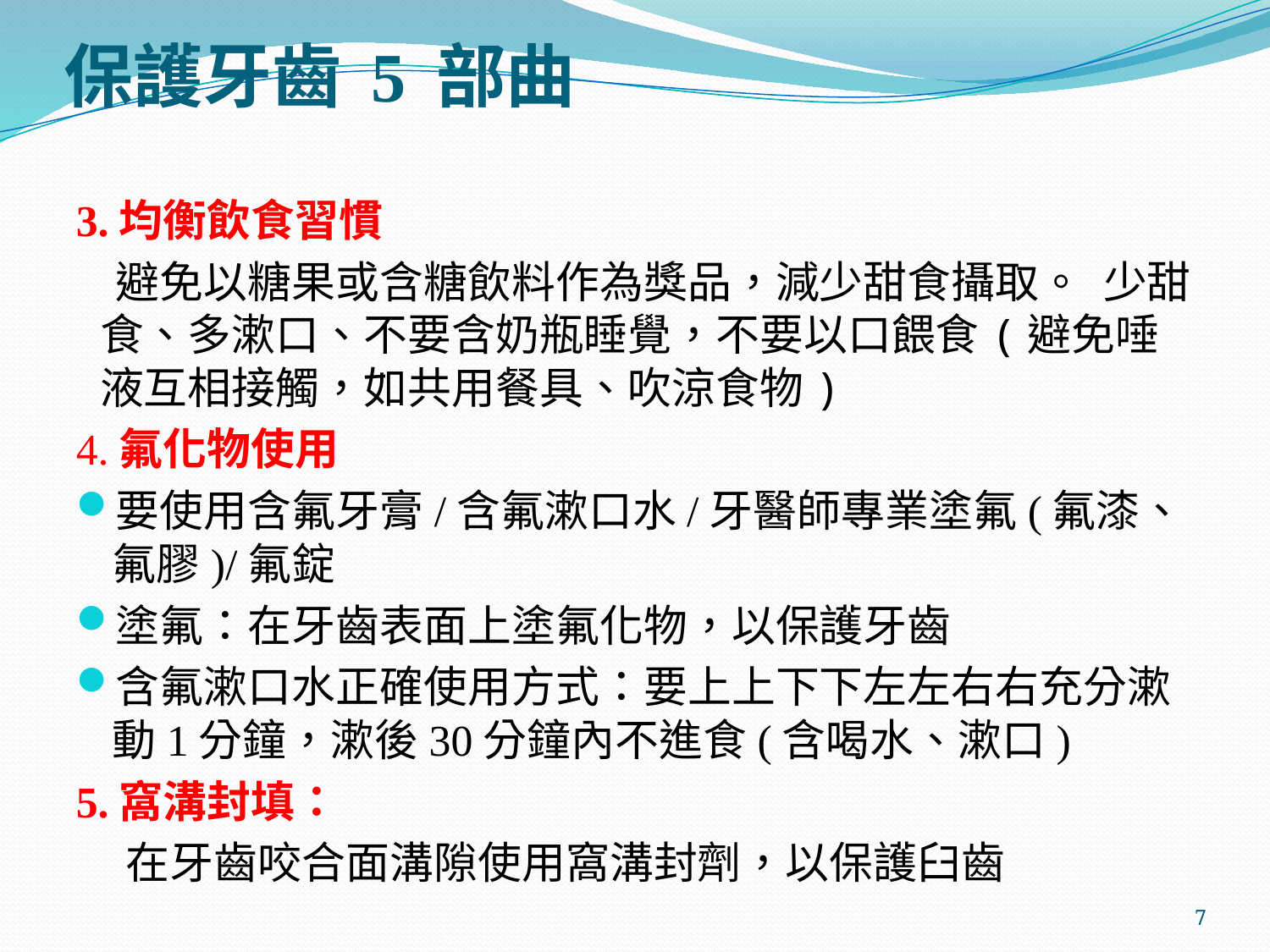

# 保護牙齒 5 部曲
3.均衡飲食習慣
   避免以糖果或含糖飲料作為獎品，減少甜食攝取。  少甜食、多漱口、不要含奶瓶睡覺，不要以口餵食(避免唾液互相接觸，如共用餐具、吹涼食物)
4.氟化物使用
要使用含氟牙膏/含氟漱口水/牙醫師專業塗氟(氟漆、氟膠)/氟錠
塗氟：在牙齒表面上塗氟化物，以保護牙齒
含氟漱口水正確使用方式：要上上下下左左右右充分漱動1分鐘，漱後30分鐘內不進食(含喝水、漱口)
5.窩溝封填：
    在牙齒咬合面溝隙使用窩溝封劑，以保護臼齒

7